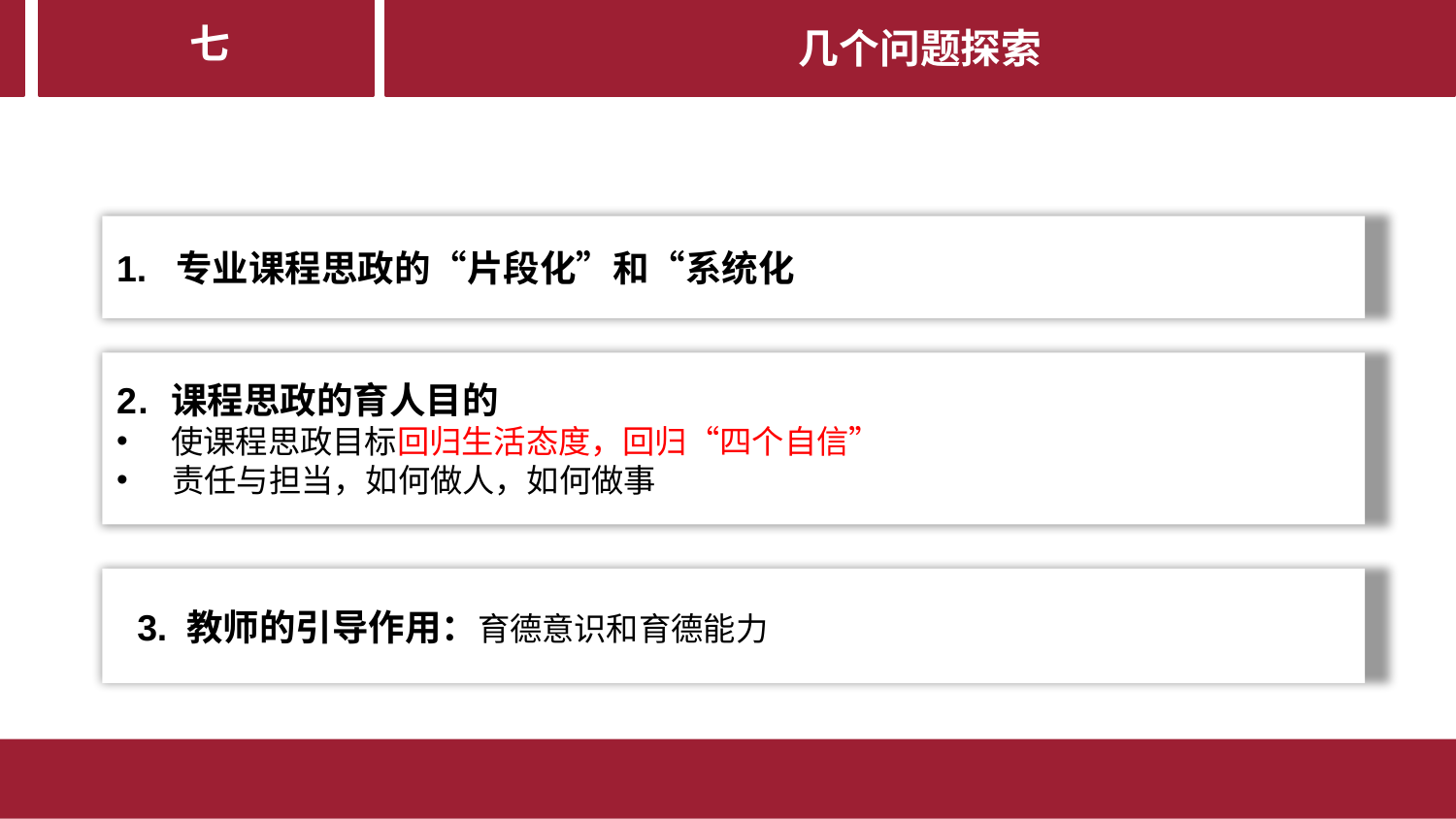

几个问题探索
第四部分
七
1.  专业课程思政的“片段化”和“系统化
课程思政的育人目的
使课程思政目标回归生活态度，回归“四个自信”
     责任与担当，如何做人，如何做事
  3. 教师的引导作用：育德意识和育德能力